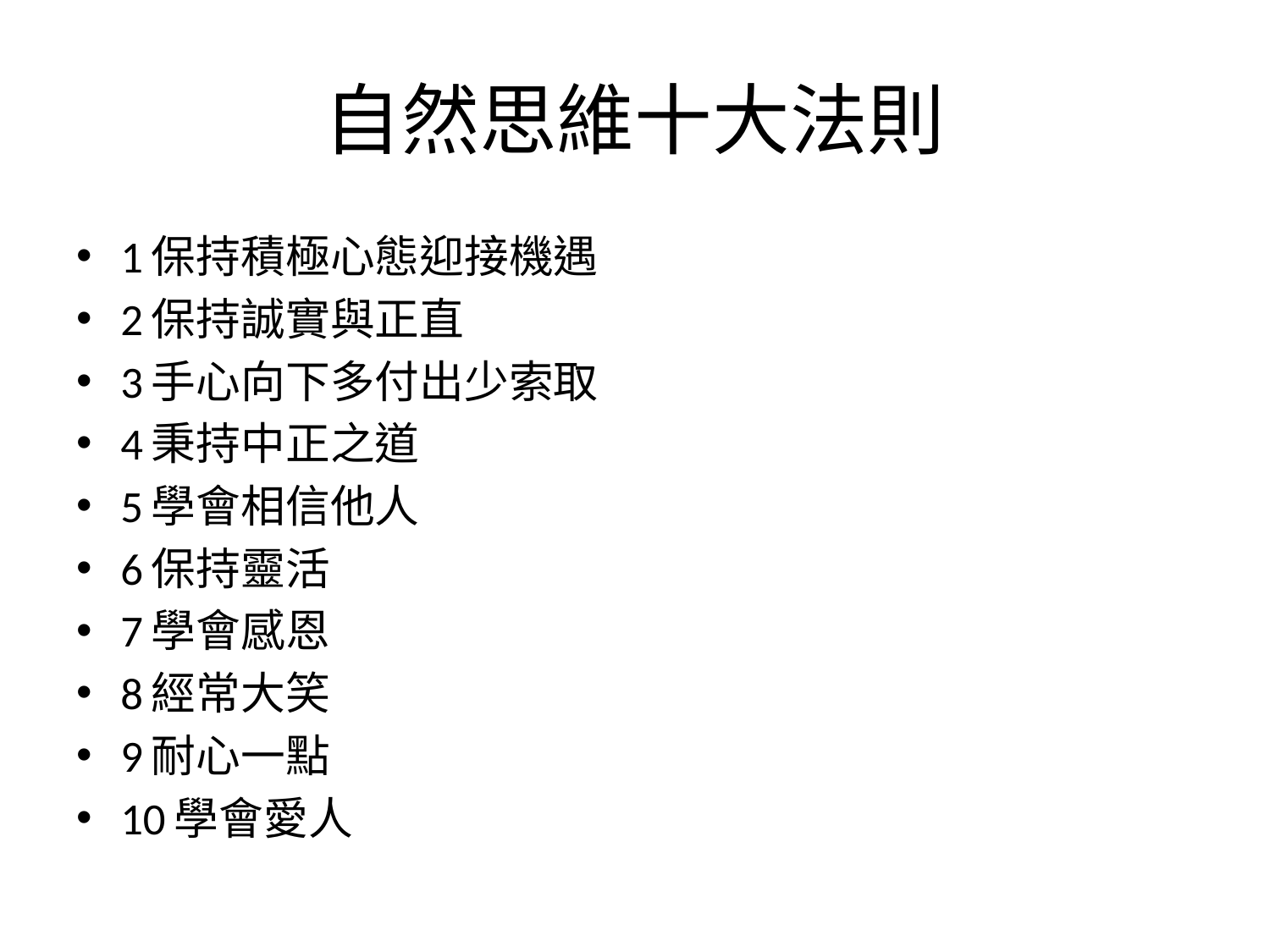

# 自然思維十大法則
1保持積極心態迎接機遇
2保持誠實與正直
3手心向下多付出少索取
4秉持中正之道
5學會相信他人
6保持靈活
7學會感恩
8經常大笑
9耐心一點
10學會愛人